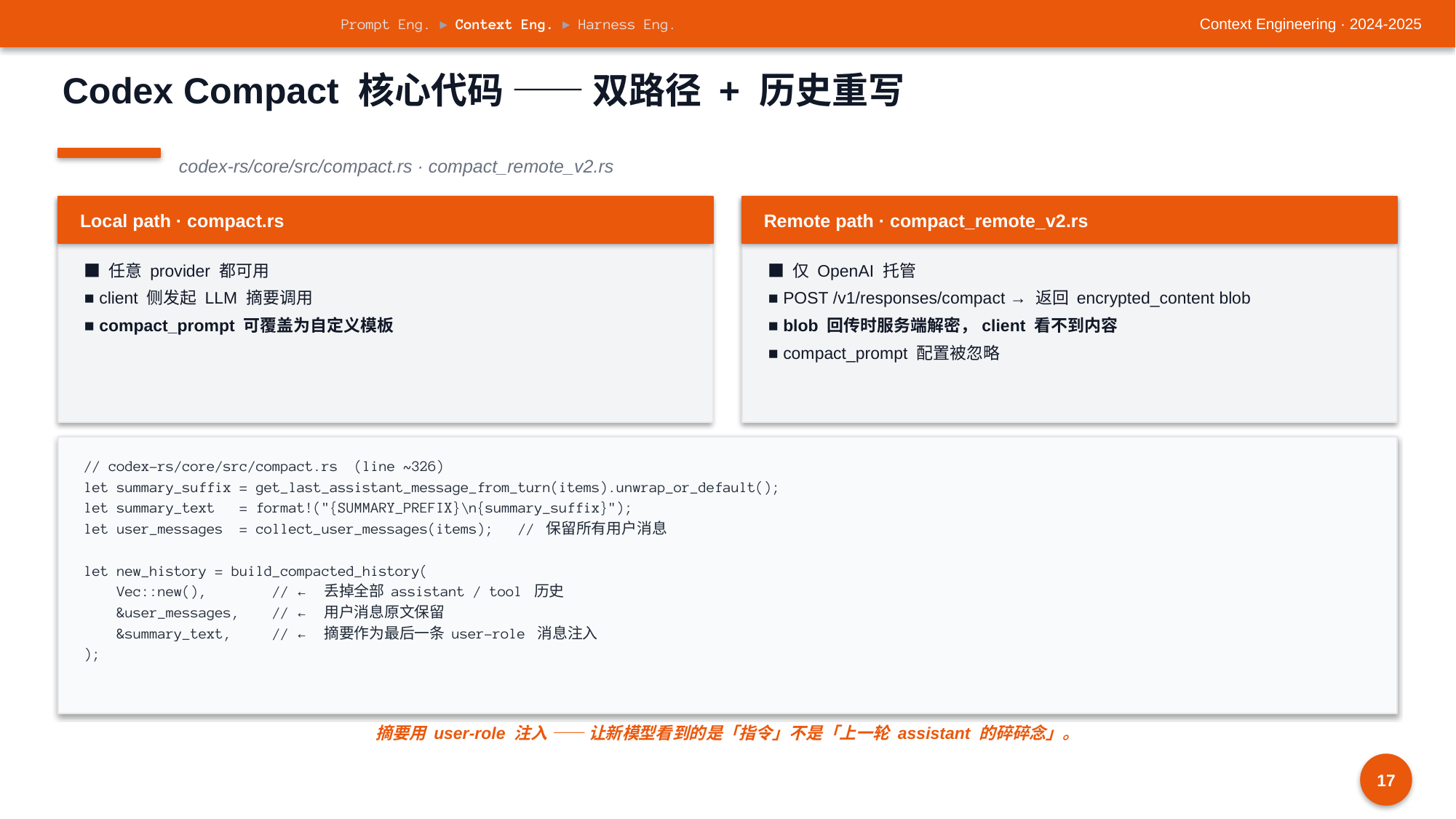

Prompt Eng.  ▸  Context Eng.  ▸  Harness Eng.
Context Engineering · 2024-2025
Codex Compact 核心代码 —— 双路径 + 历史重写
codex-rs/core/src/compact.rs · compact_remote_v2.rs

Local path · compact.rs

Remote path · compact_remote_v2.rs
■ 任意 provider 都可用
■ client 侧发起 LLM 摘要调用
■ compact_prompt 可覆盖为自定义模板
■ 仅 OpenAI 托管
■ POST /v1/responses/compact → 返回 encrypted_content blob
■ blob 回传时服务端解密，client 看不到内容
■ compact_prompt 配置被忽略

// codex-rs/core/src/compact.rs  (line ~326)
let summary_suffix = get_last_assistant_message_from_turn(items).unwrap_or_default();
let summary_text   = format!("{SUMMARY_PREFIX}\n{summary_suffix}");
let user_messages  = collect_user_messages(items);   // 保留所有用户消息

let new_history = build_compacted_history(
    Vec::new(),        // ← 丢掉全部 assistant / tool 历史
    &user_messages,    // ← 用户消息原文保留
    &summary_text,     // ← 摘要作为最后一条 user-role 消息注入
);
摘要用 user-role 注入 —— 让新模型看到的是「指令」不是「上一轮 assistant 的碎碎念」。

17